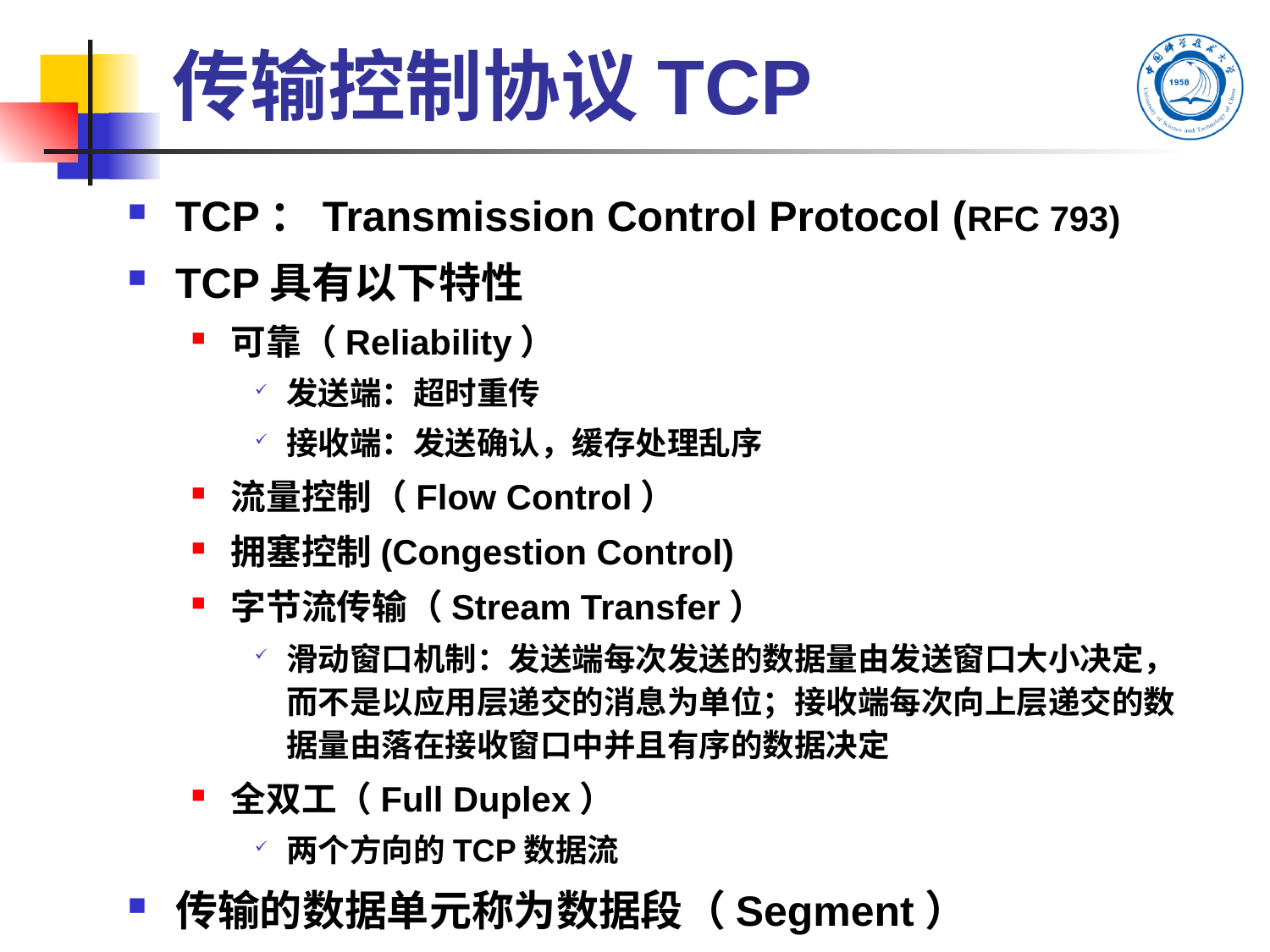

# 传输控制协议TCP
TCP：Transmission Control Protocol (RFC 793)
TCP具有以下特性
可靠（Reliability）
发送端：超时重传
接收端：发送确认，缓存处理乱序
流量控制（Flow Control）
拥塞控制(Congestion Control)
字节流传输（Stream Transfer）
滑动窗口机制：发送端每次发送的数据量由发送窗口大小决定，而不是以应用层递交的消息为单位；接收端每次向上层递交的数据量由落在接收窗口中并且有序的数据决定
全双工（Full Duplex）
两个方向的TCP数据流
传输的数据单元称为数据段（Segment）